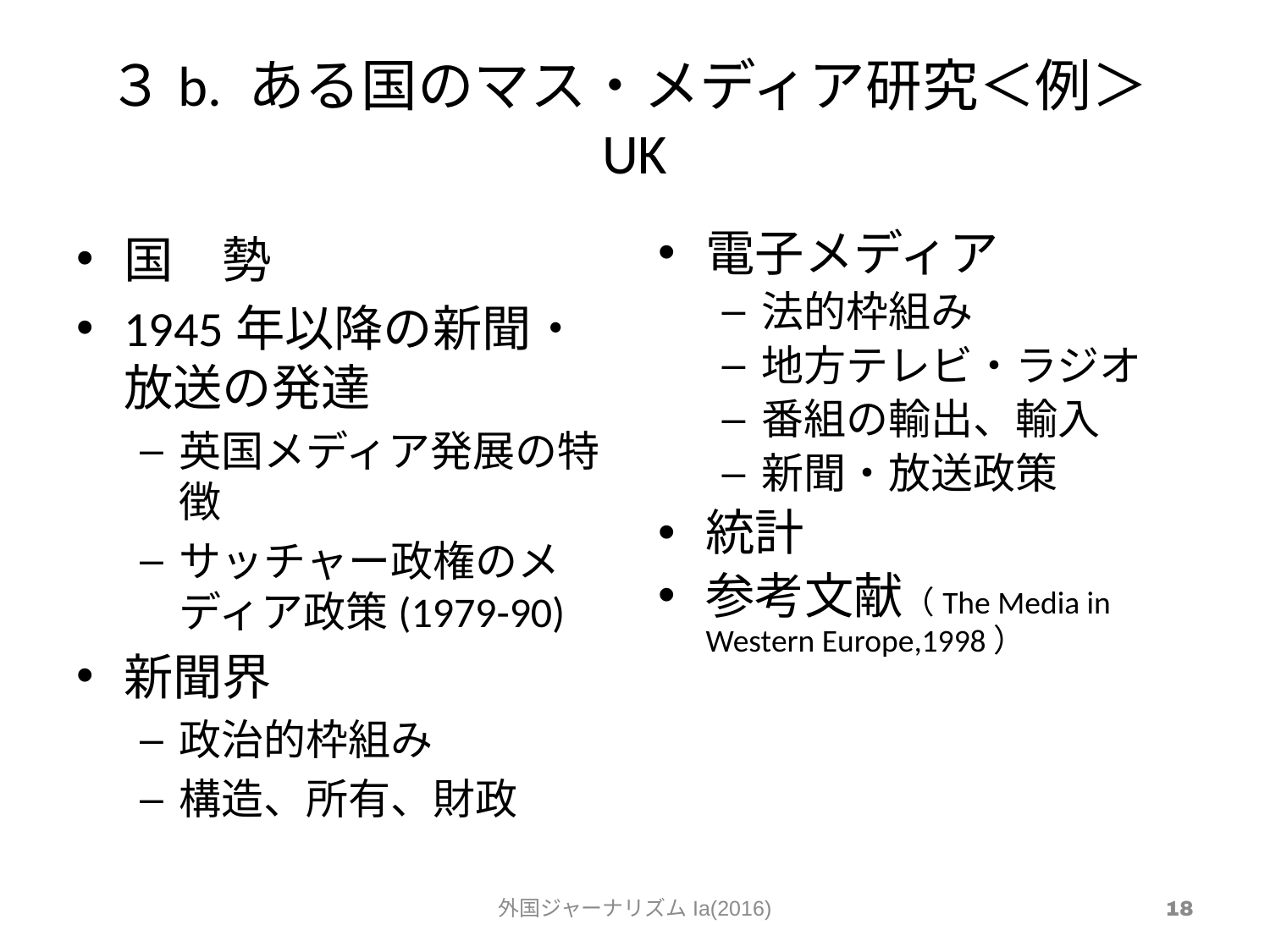

# ３b. ある国のマス・メディア研究＜例＞UK
国　勢
1945年以降の新聞・放送の発達
英国メディア発展の特徴
サッチャー政権のメディア政策(1979-90)
新聞界
政治的枠組み
構造、所有、財政

電子メディア
法的枠組み
地方テレビ・ラジオ
番組の輸出、輸入
新聞・放送政策
統計
参考文献（The Media in Western Europe,1998）
外国ジャーナリズムIa(2016)
18